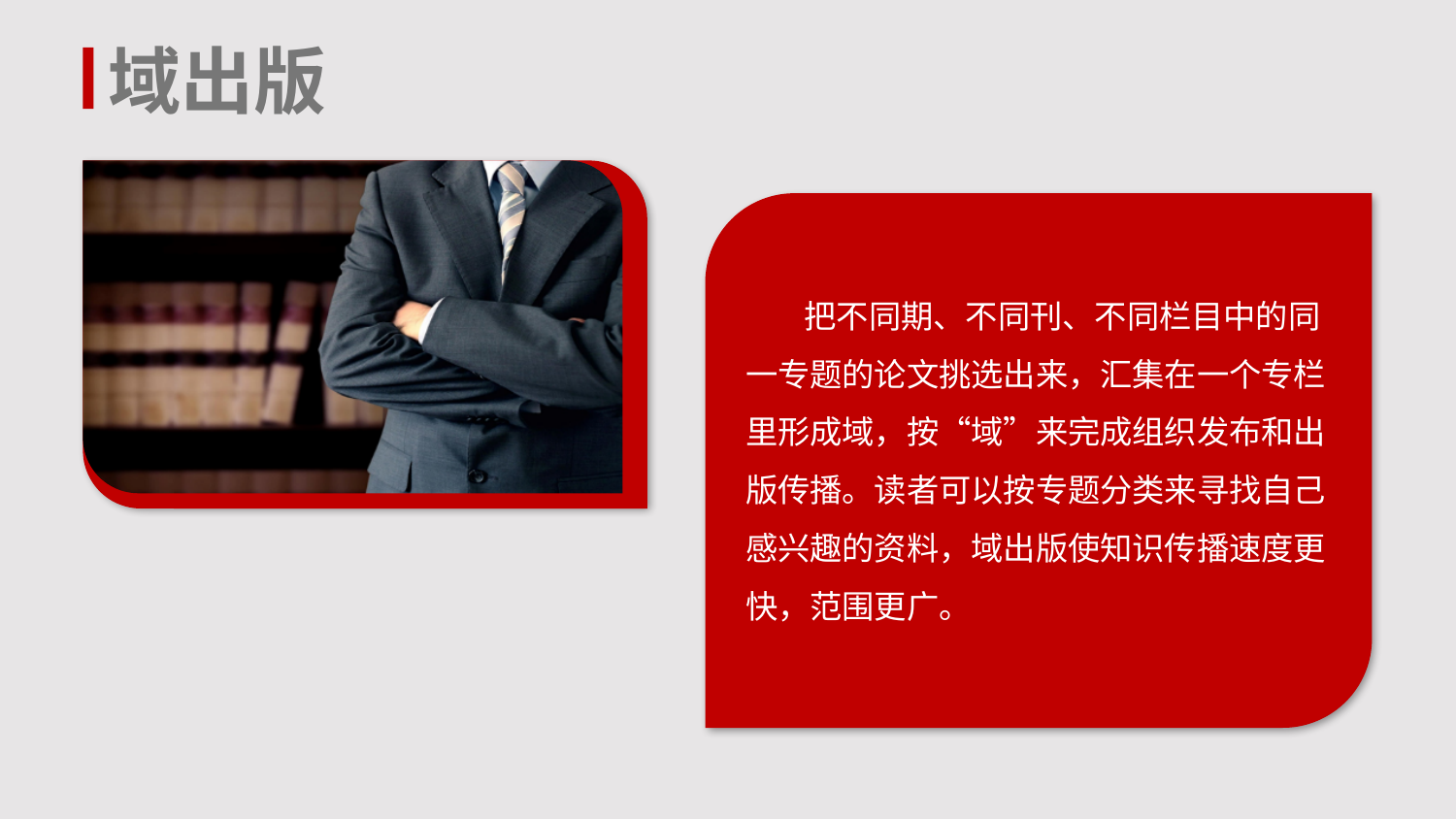

域出版

       把不同期、不同刊、不同栏目中的同一专题的论文挑选出来，汇集在一个专栏里形成域，按“域”来完成组织发布和出版传播。读者可以按专题分类来寻找自己感兴趣的资料，域出版使知识传播速度更快，范围更广。